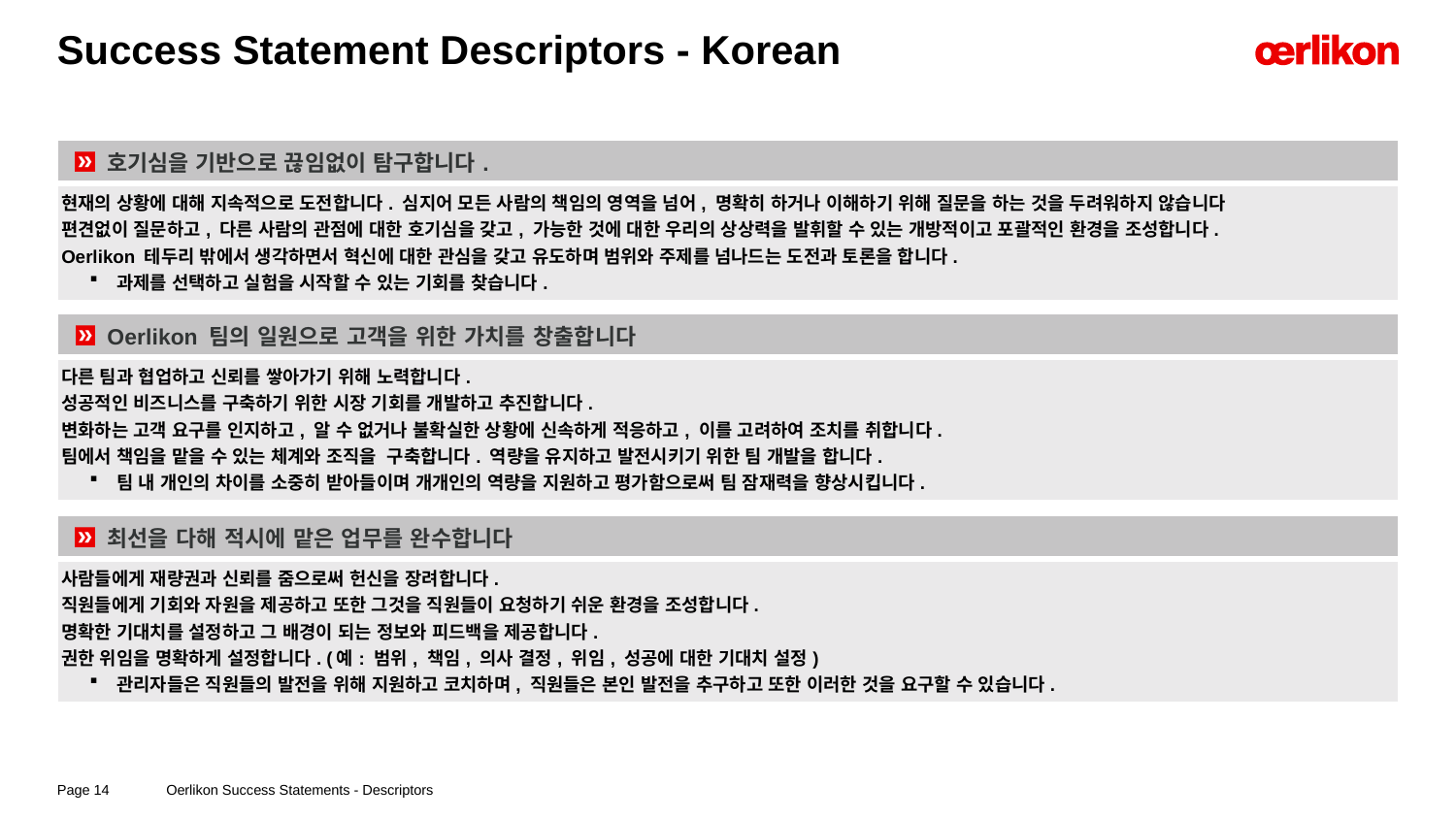

# Success Statement Descriptors - Korean
| 호기심을 기반으로 끊임없이 탐구합니다. |
| --- |
| 현재의 상황에 대해 지속적으로 도전합니다. 심지어 모든 사람의 책임의 영역을 넘어, 명확히 하거나 이해하기 위해 질문을 하는 것을 두려워하지 않습니다 편견없이 질문하고, 다른 사람의 관점에 대한 호기심을 갖고, 가능한 것에 대한 우리의 상상력을 발휘할 수 있는 개방적이고 포괄적인 환경을 조성합니다. Oerlikon 테두리 밖에서 생각하면서 혁신에 대한 관심을 갖고 유도하며 범위와 주제를 넘나드는 도전과 토론을 합니다. 과제를 선택하고 실험을 시작할 수 있는 기회를 찾습니다. |
| Oerlikon 팀의 일원으로 고객을 위한 가치를 창출합니다 |
| --- |
| 다른 팀과 협업하고 신뢰를 쌓아가기 위해 노력합니다. 성공적인 비즈니스를 구축하기 위한 시장 기회를 개발하고 추진합니다. 변화하는 고객 요구를 인지하고, 알 수 없거나 불확실한 상황에 신속하게 적응하고, 이를 고려하여 조치를 취합니다. 팀에서 책임을 맡을 수 있는 체계와 조직을 구축합니다. 역량을 유지하고 발전시키기 위한 팀 개발을 합니다. 팀 내 개인의 차이를 소중히 받아들이며 개개인의 역량을 지원하고 평가함으로써 팀 잠재력을 향상시킵니다. |
| 최선을 다해 적시에 맡은 업무를 완수합니다 |
| --- |
| 사람들에게 재량권과 신뢰를 줌으로써 헌신을 장려합니다. 직원들에게 기회와 자원을 제공하고 또한 그것을 직원들이 요청하기 쉬운 환경을 조성합니다. 명확한 기대치를 설정하고 그 배경이 되는 정보와 피드백을 제공합니다. 권한 위임을 명확하게 설정합니다. (예: 범위, 책임, 의사 결정, 위임, 성공에 대한 기대치 설정) 관리자들은 직원들의 발전을 위해 지원하고 코치하며, 직원들은 본인 발전을 추구하고 또한 이러한 것을 요구할 수 있습니다. |
Oerlikon Success Statements - Descriptors
Page 14